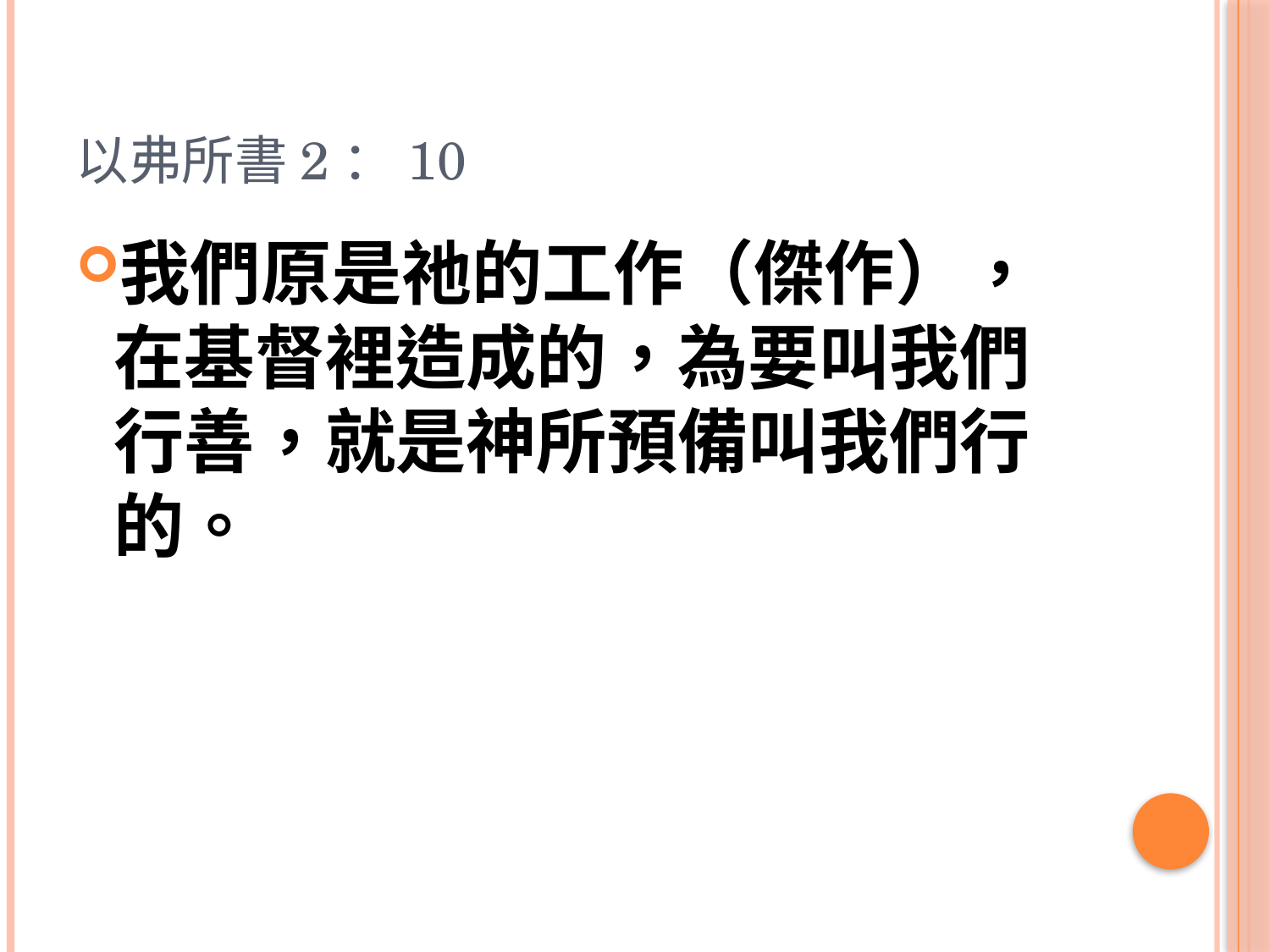

# 以弗所書2：10
我們原是祂的工作（傑作），在基督裡造成的，為要叫我們行善，就是神所預備叫我們行的。